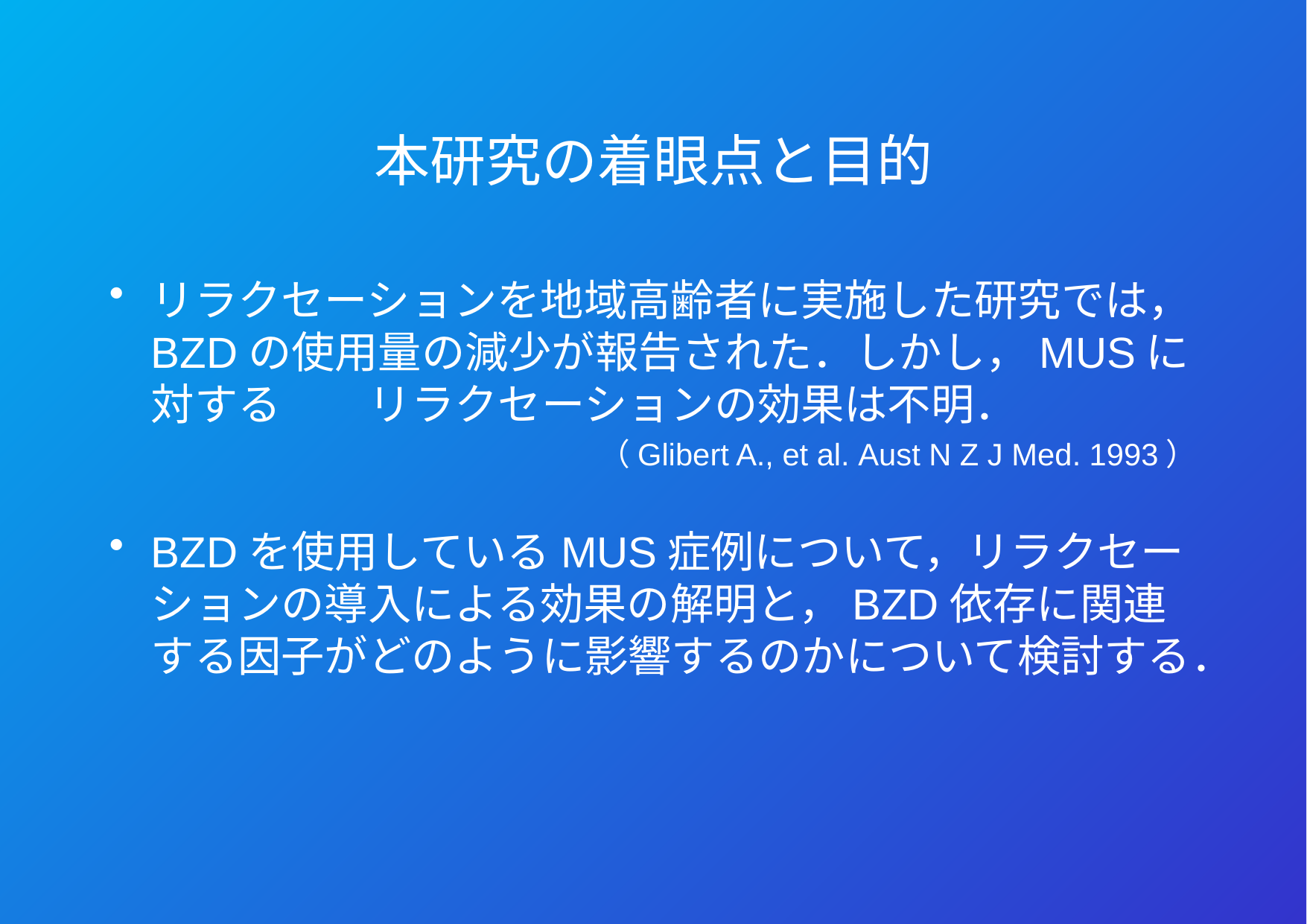

# 本研究の着眼点と目的
リラクセーションを地域高齢者に実施した研究では，BZDの使用量の減少が報告された．しかし，MUSに対する　　リラクセーションの効果は不明．
（Glibert A., et al. Aust N Z J Med. 1993）

BZDを使用しているMUS症例について，リラクセーションの導入による効果の解明と，BZD依存に関連する因子がどのように影響するのかについて検討する．